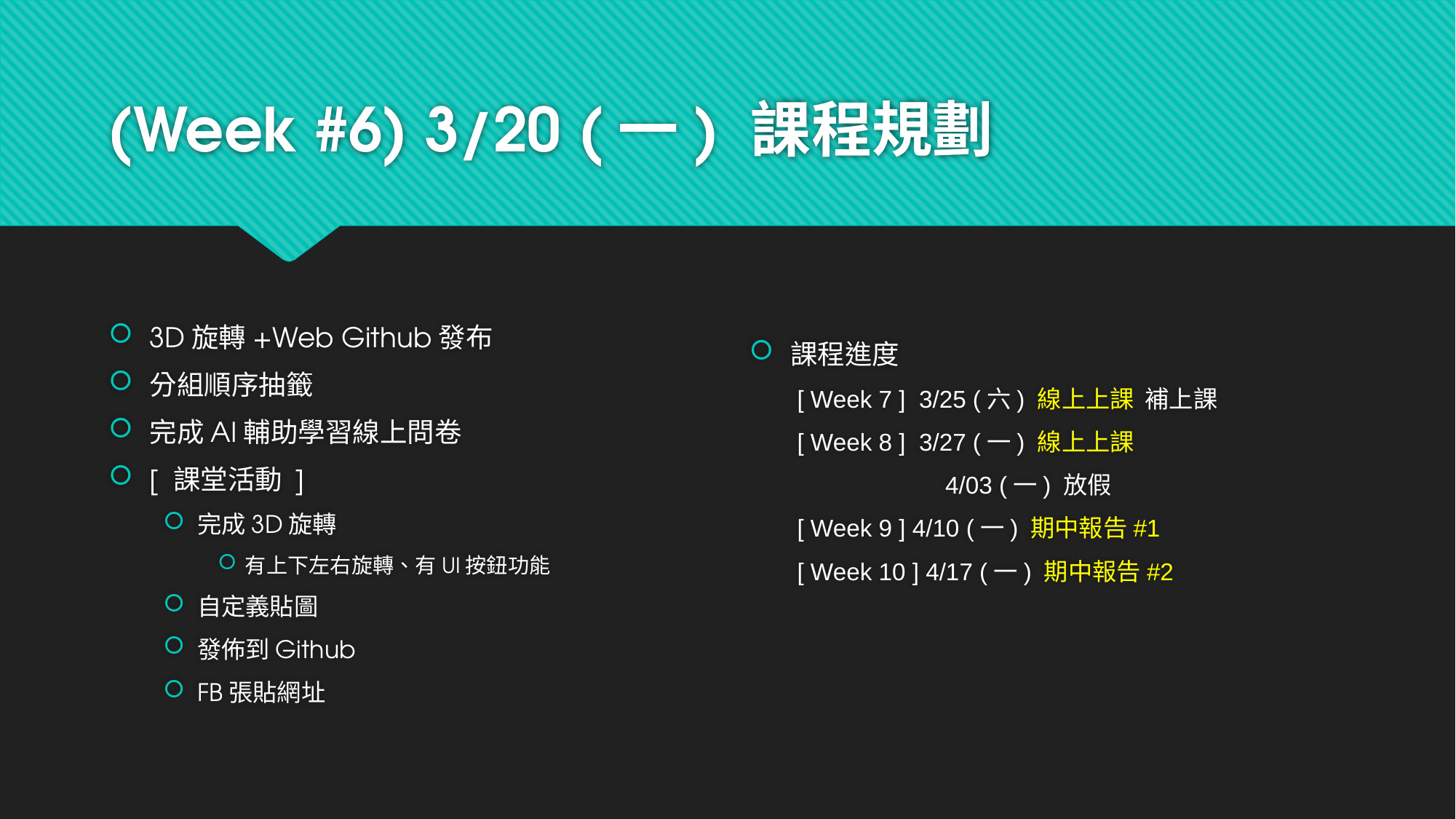

# (Week #6) 3/20 (一) 課程規劃
3D旋轉+Web Github發布
分組順序抽籤
完成AI輔助學習線上問卷
[ 課堂活動 ]
完成3D旋轉
有上下左右旋轉、有UI按鈕功能
自定義貼圖
發佈到Github
FB張貼網址
課程進度
[ Week 7 ]  3/25 (六) 線上上課  補上課
[ Week 8 ]  3/27 (一) 線上上課
                      4/03 (一) 放假
[ Week 9 ] 4/10 (一) 期中報告#1
[ Week 10 ] 4/17 (一) 期中報告#2